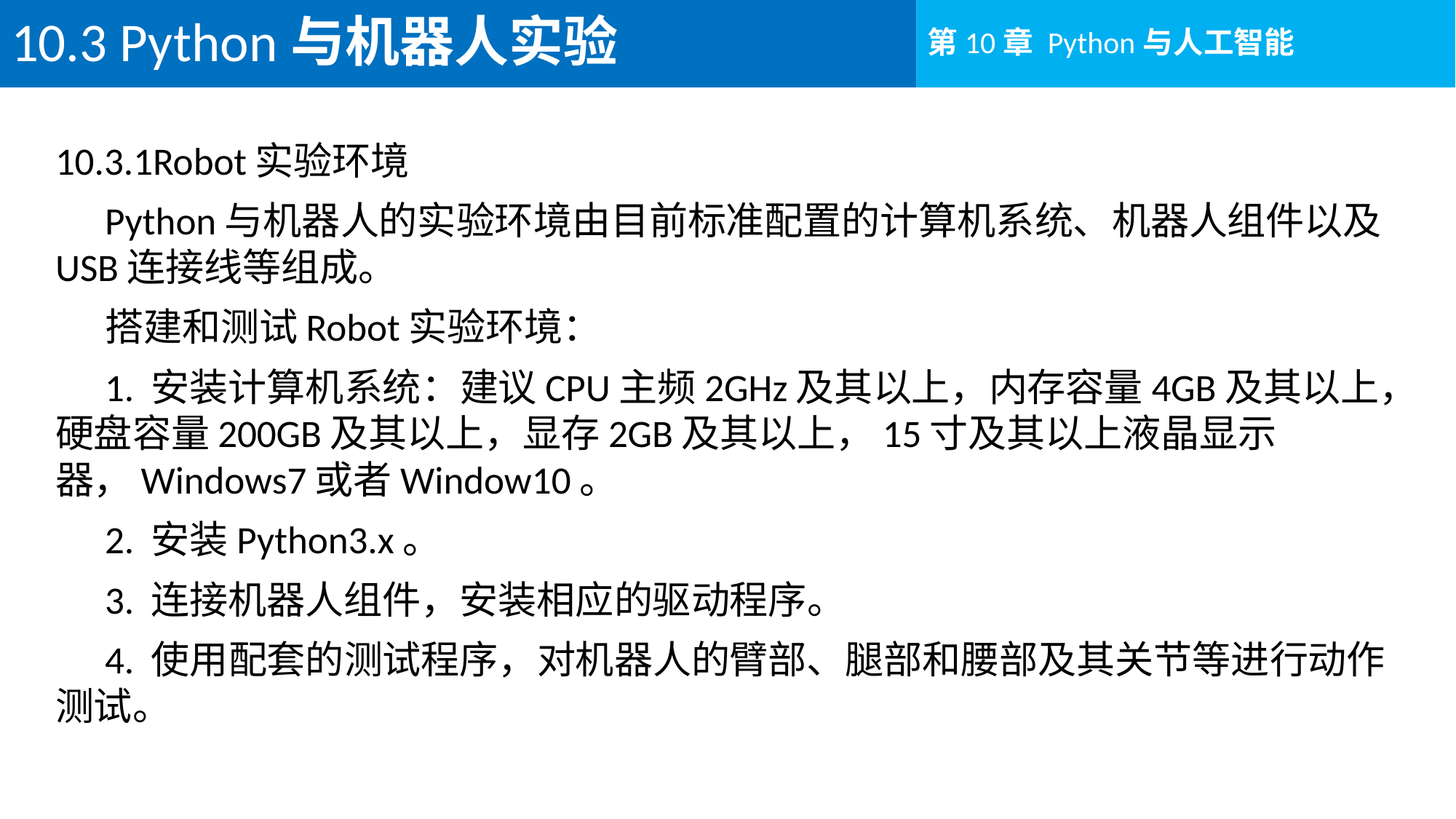

# 10.3 Python与机器人实验
10.3.1Robot实验环境
Python与机器人的实验环境由目前标准配置的计算机系统、机器人组件以及USB连接线等组成。
搭建和测试Robot实验环境：
1. 安装计算机系统：建议CPU主频2GHz及其以上，内存容量4GB及其以上，硬盘容量200GB及其以上，显存2GB及其以上，15寸及其以上液晶显示器，Windows7或者Window10。
2. 安装Python3.x。
3. 连接机器人组件，安装相应的驱动程序。
4. 使用配套的测试程序，对机器人的臂部、腿部和腰部及其关节等进行动作测试。